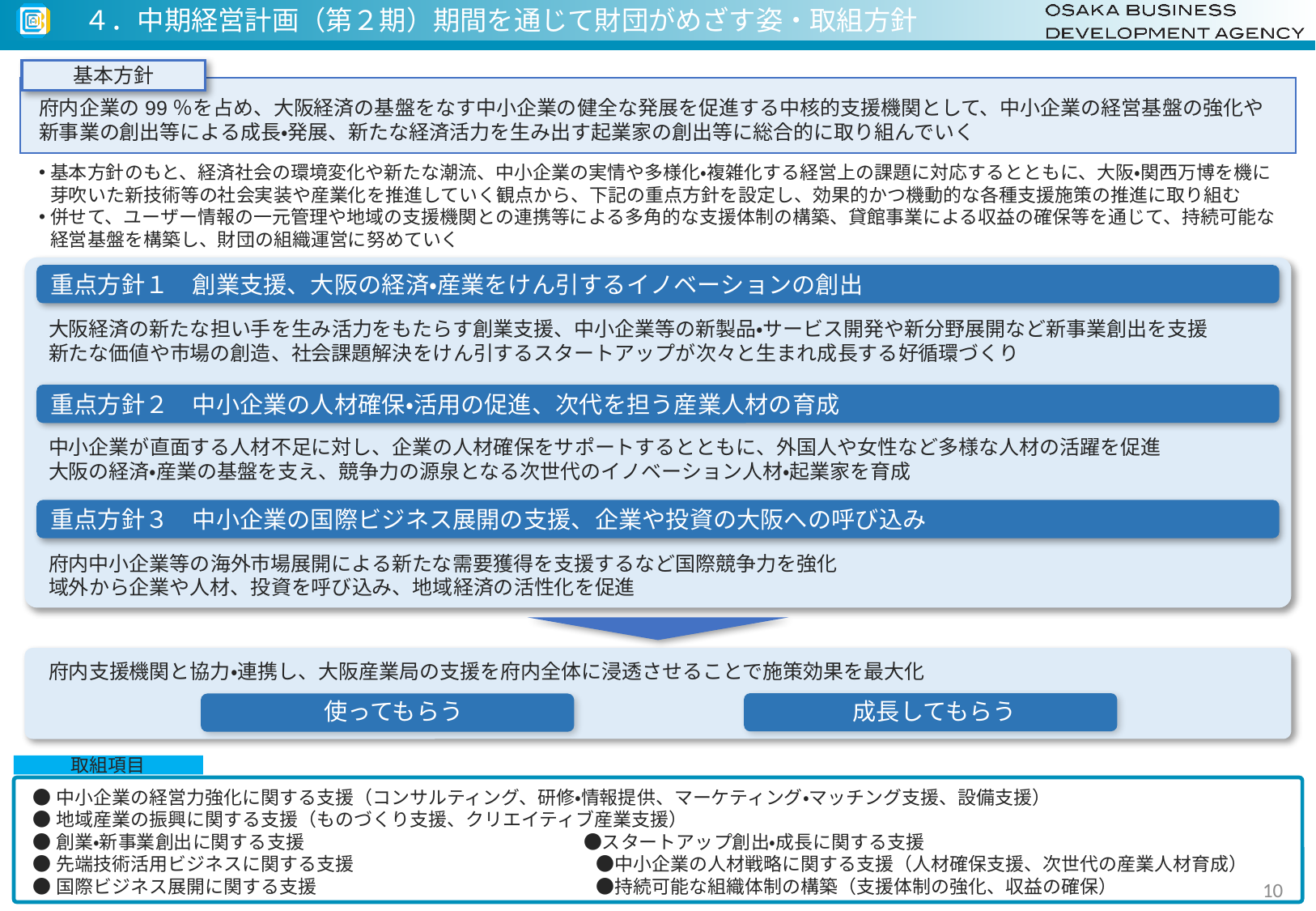

# ４．中期経営計画（第２期）期間を通じて財団がめざす姿・取組方針
基本方針
府内企業の99％を占め、大阪経済の基盤をなす中小企業の健全な発展を促進する中核的支援機関として、中小企業の経営基盤の強化や　新事業の創出等による成長・発展、新たな経済活力を生み出す起業家の創出等に総合的に取り組んでいく
基本方針のもと、経済社会の環境変化や新たな潮流、中小企業の実情や多様化・複雑化する経営上の課題に対応するとともに、大阪・関西万博を機に芽吹いた新技術等の社会実装や産業化を推進していく観点から、下記の重点方針を設定し、効果的かつ機動的な各種支援施策の推進に取り組む
併せて、ユーザー情報の一元管理や地域の支援機関との連携等による多角的な支援体制の構築、貸館事業による収益の確保等を通じて、持続可能な経営基盤を構築し、財団の組織運営に努めていく

重点方針１　創業支援、大阪の経済・産業をけん引するイノベーションの創出
大阪経済の新たな担い手を生み活力をもたらす創業支援、中小企業等の新製品・サービス開発や新分野展開など新事業創出を支援
新たな価値や市場の創造、社会課題解決をけん引するスタートアップが次々と生まれ成長する好循環づくり
重点方針２　中小企業の人材確保・活用の促進、次代を担う産業人材の育成
中小企業が直面する人材不足に対し、企業の人材確保をサポートするとともに、外国人や女性など多様な人材の活躍を促進
大阪の経済・産業の基盤を支え、競争力の源泉となる次世代のイノベーション人材・起業家を育成
重点方針３　中小企業の国際ビジネス展開の支援、企業や投資の大阪への呼び込み
府内中小企業等の海外市場展開による新たな需要獲得を支援するなど国際競争力を強化
域外から企業や人材、投資を呼び込み、地域経済の活性化を促進

府内支援機関と協力・連携し、大阪産業局の支援を府内全体に浸透させることで施策効果を最大化
使ってもらう

成長してもらう

取組項目

●中小企業の経営力強化に関する支援（コンサルティング、研修・情報提供、マーケティング・マッチング支援、設備支援）
●地域産業の振興に関する支援（ものづくり支援、クリエイティブ産業支援）
●創業・新事業創出に関する支援　　　　　　　　　　　　　　　●スタートアップ創出・成長に関する支援
●先端技術活用ビジネスに関する支援　　　　　　　　　　　　　●中小企業の人材戦略に関する支援（人材確保支援、次世代の産業人材育成）
●国際ビジネス展開に関する支援　　　　　　　　　　　　　　　●持続可能な組織体制の構築（支援体制の強化、収益の確保）
10
10